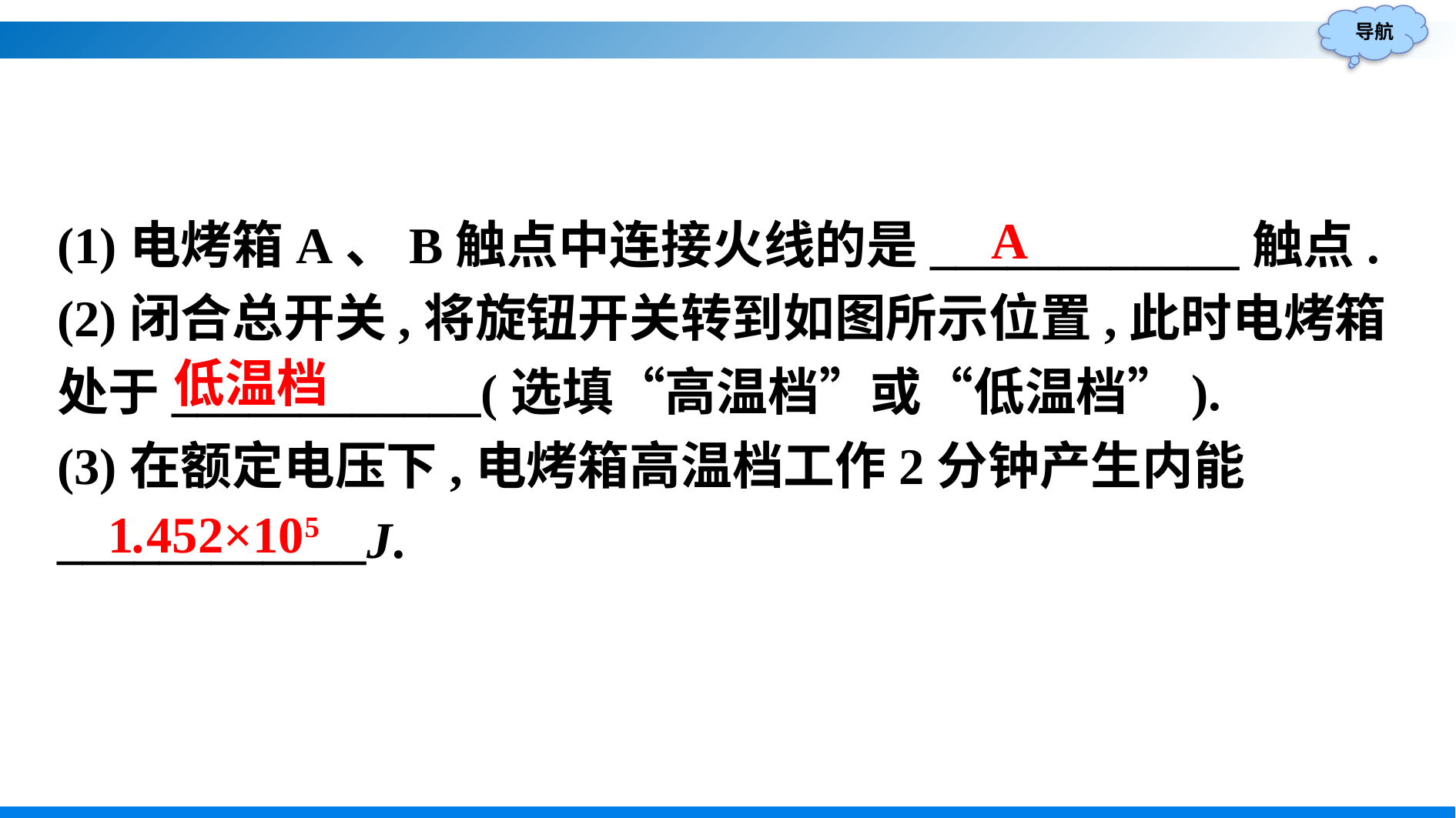

(1)电烤箱A、B触点中连接火线的是____________触点.
(2)闭合总开关,将旋钮开关转到如图所示位置,此时电烤箱处于____________(选填“高温档”或“低温档”).
(3)在额定电压下,电烤箱高温档工作2分钟产生内能____________J.
A
低温档
1.452×105